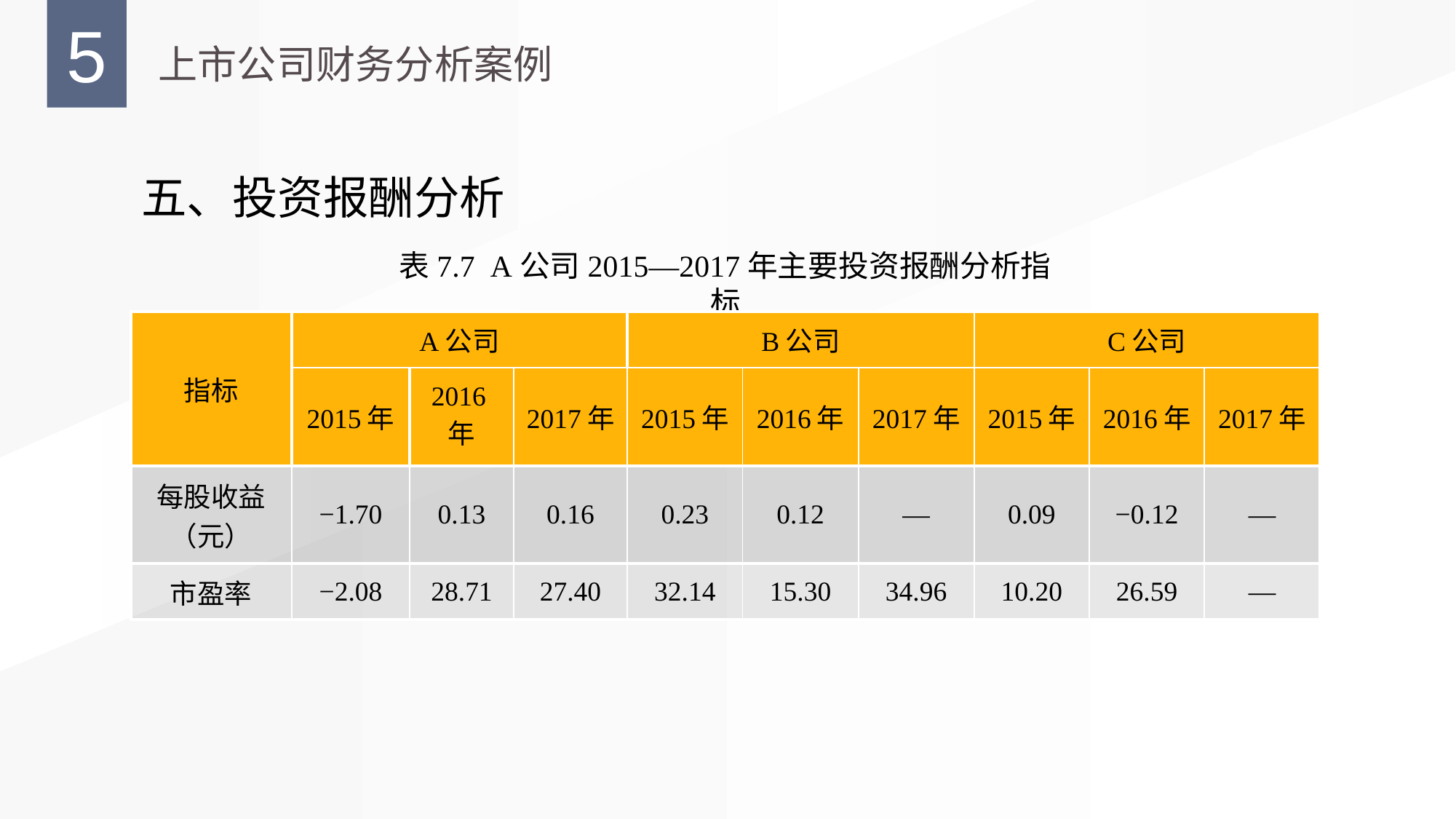

五、投资报酬分析
表7.7  A公司2015—2017年主要投资报酬分析指标
| 指标 | A公司 |  |  | B公司 |  |  | C公司 |  |  |
| --- | --- | --- | --- | --- | --- | --- | --- | --- | --- |
|  | 2015年 | 2016年 | 2017年 | 2015年 | 2016年 | 2017年 | 2015年 | 2016年 | 2017年 |
| 每股收益（元） | −1.70 | 0.13 | 0.16 | 0.23 | 0.12 | — | 0.09 | −0.12 | — |
| 市盈率 | −2.08 | 28.71 | 27.40 | 32.14 | 15.30 | 34.96 | 10.20 | 26.59 | — |